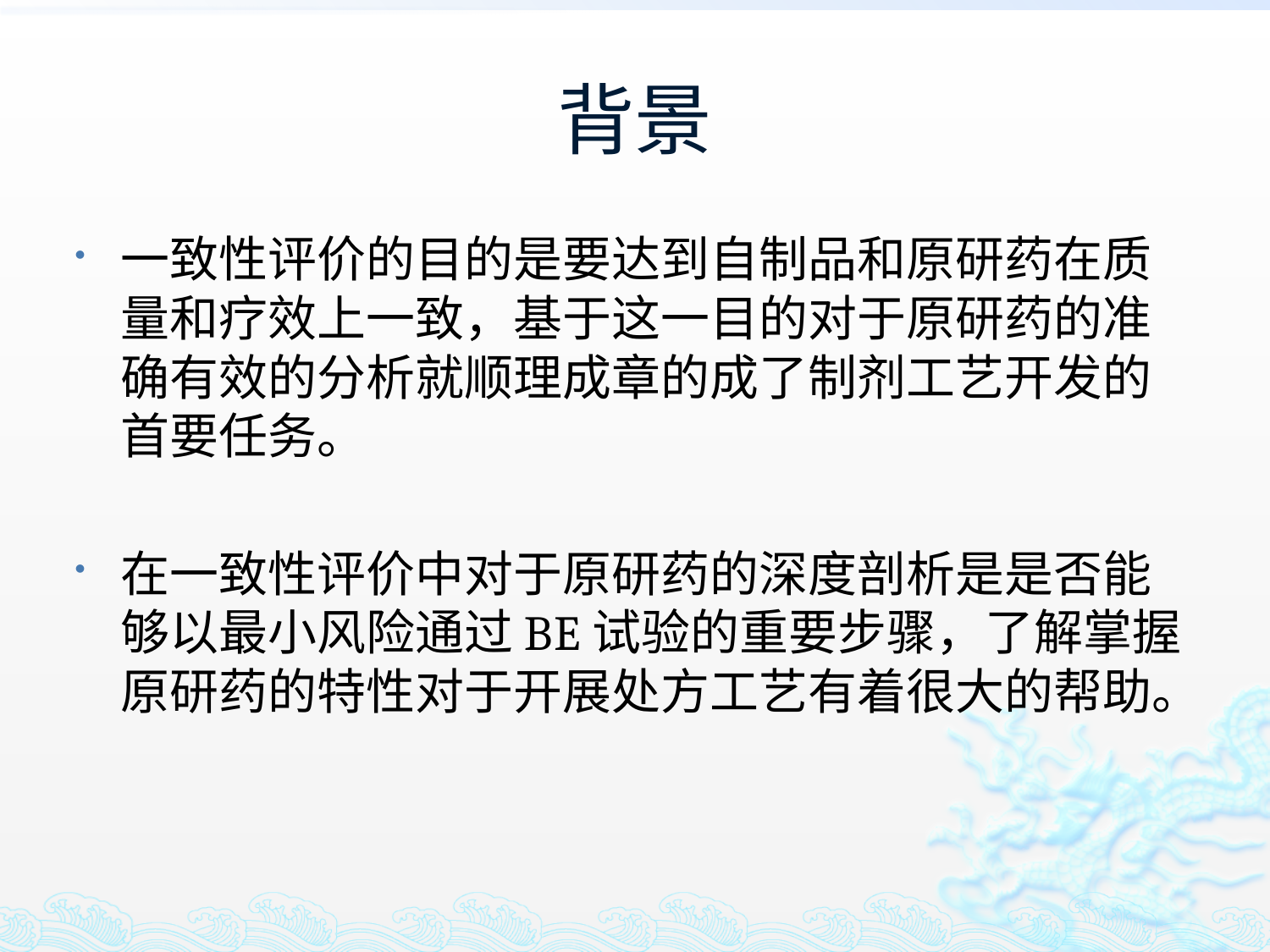

# 背景
一致性评价的目的是要达到自制品和原研药在质量和疗效上一致，基于这一目的对于原研药的准确有效的分析就顺理成章的成了制剂工艺开发的首要任务。

在一致性评价中对于原研药的深度剖析是是否能够以最小风险通过BE试验的重要步骤，了解掌握原研药的特性对于开展处方工艺有着很大的帮助。